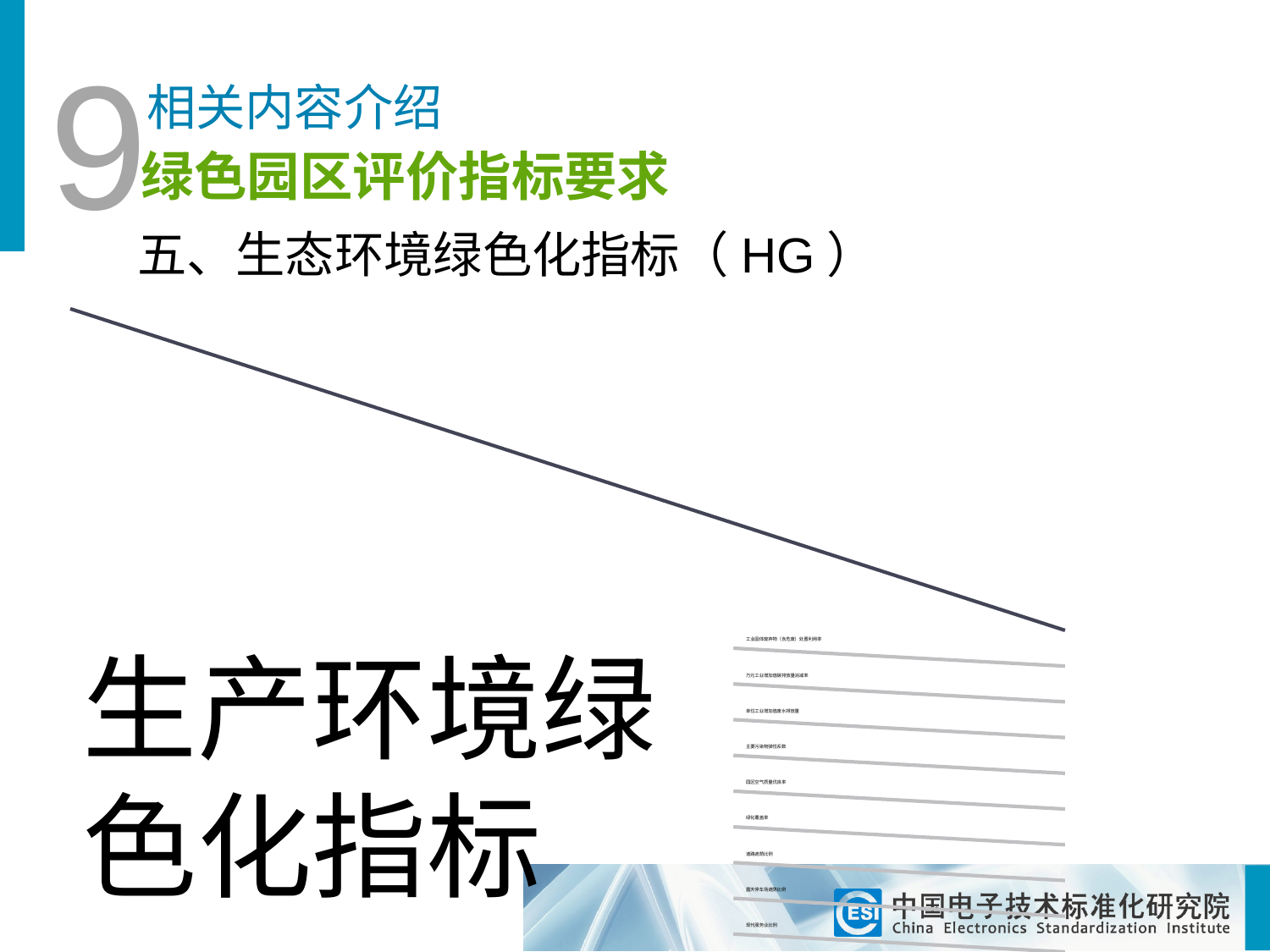

9
相关内容介绍
绿色园区评价指标要求
五、生态环境绿色化指标（HG）

工业固体废弃物（含危废）处置利用率
万元工业增加值碳排放量消减率
单位工业增加值废水排放量
生产环境绿色化指标
现代服务业比例
主要污染物弹性系数
园区空气质量优良率
绿化覆盖率
道路遮荫比例
露天停车场遮荫比例